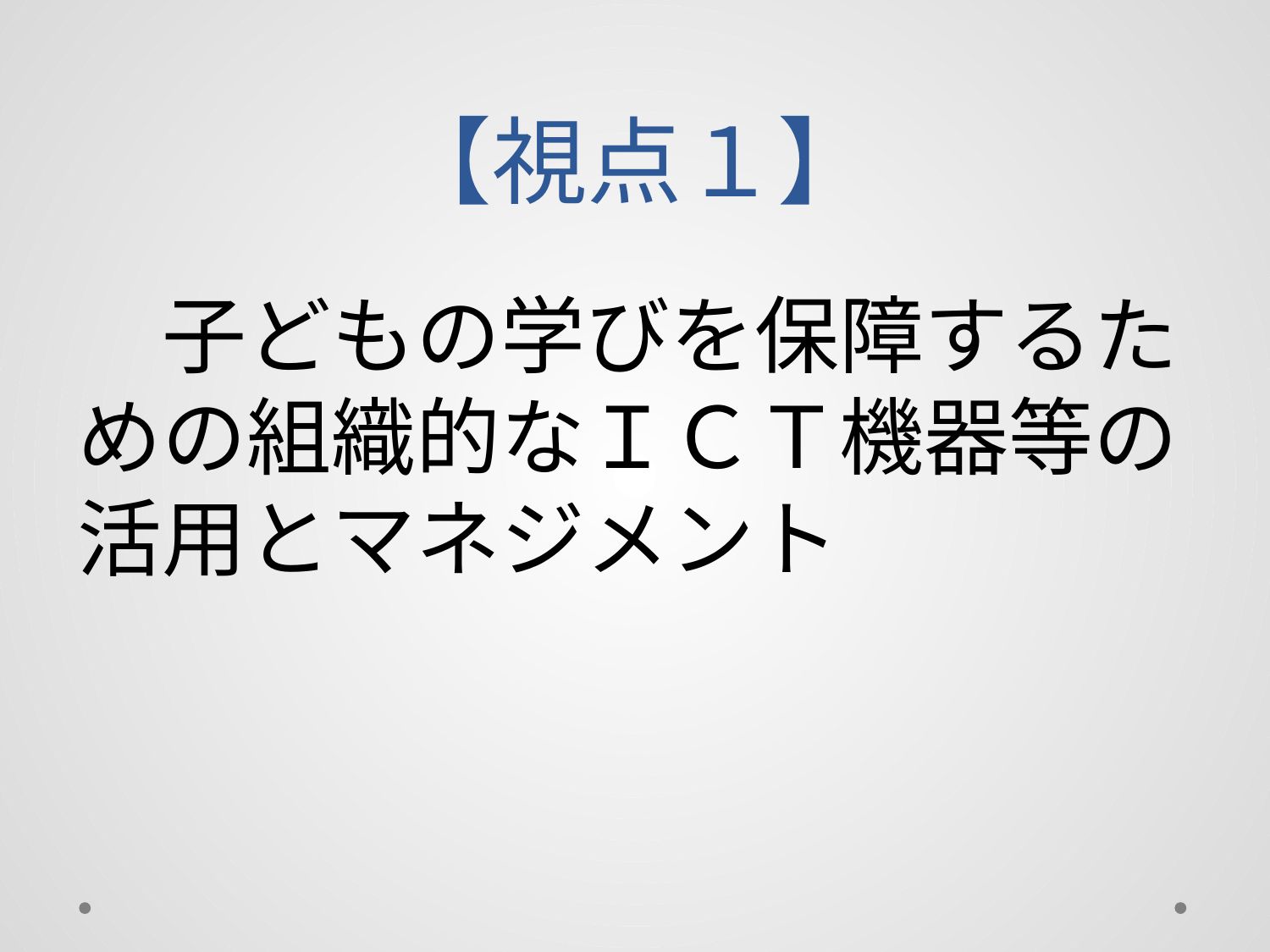

# 【視点１】
　子どもの学びを保障するための組織的なＩＣＴ機器等の活用とマネジメント